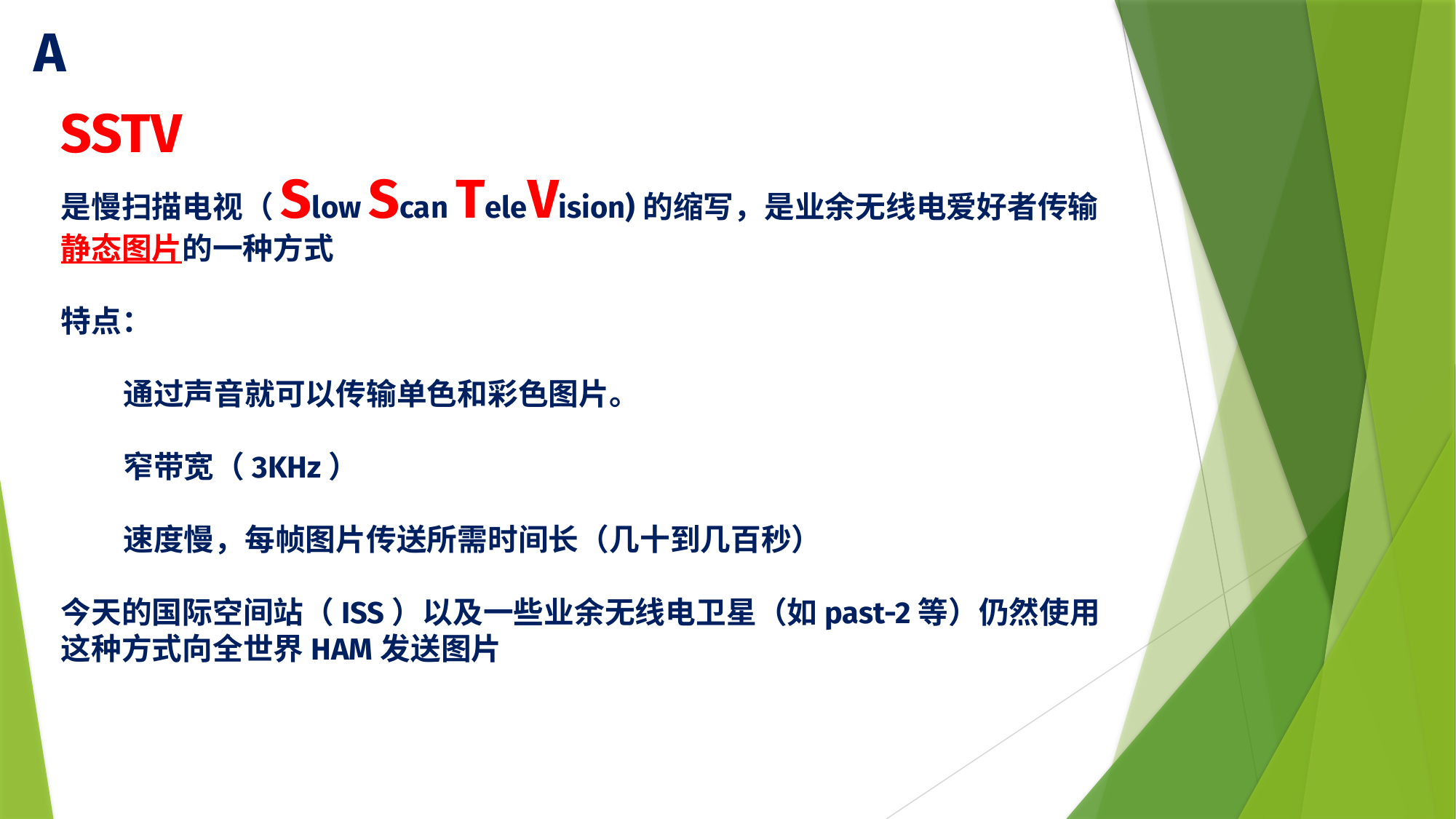

A

SSTV
是慢扫描电视（Slow Scan TeleVision)的缩写，是业余无线电爱好者传输静态图片的一种方式

特点：

        通过声音就可以传输单色和彩色图片。

        窄带宽（3KHz）

        速度慢，每帧图片传送所需时间长（几十到几百秒）

今天的国际空间站（ISS）以及一些业余无线电卫星（如past-2等）仍然使用这种方式向全世界HAM发送图片
慢扫描电视（Slow-scan television）